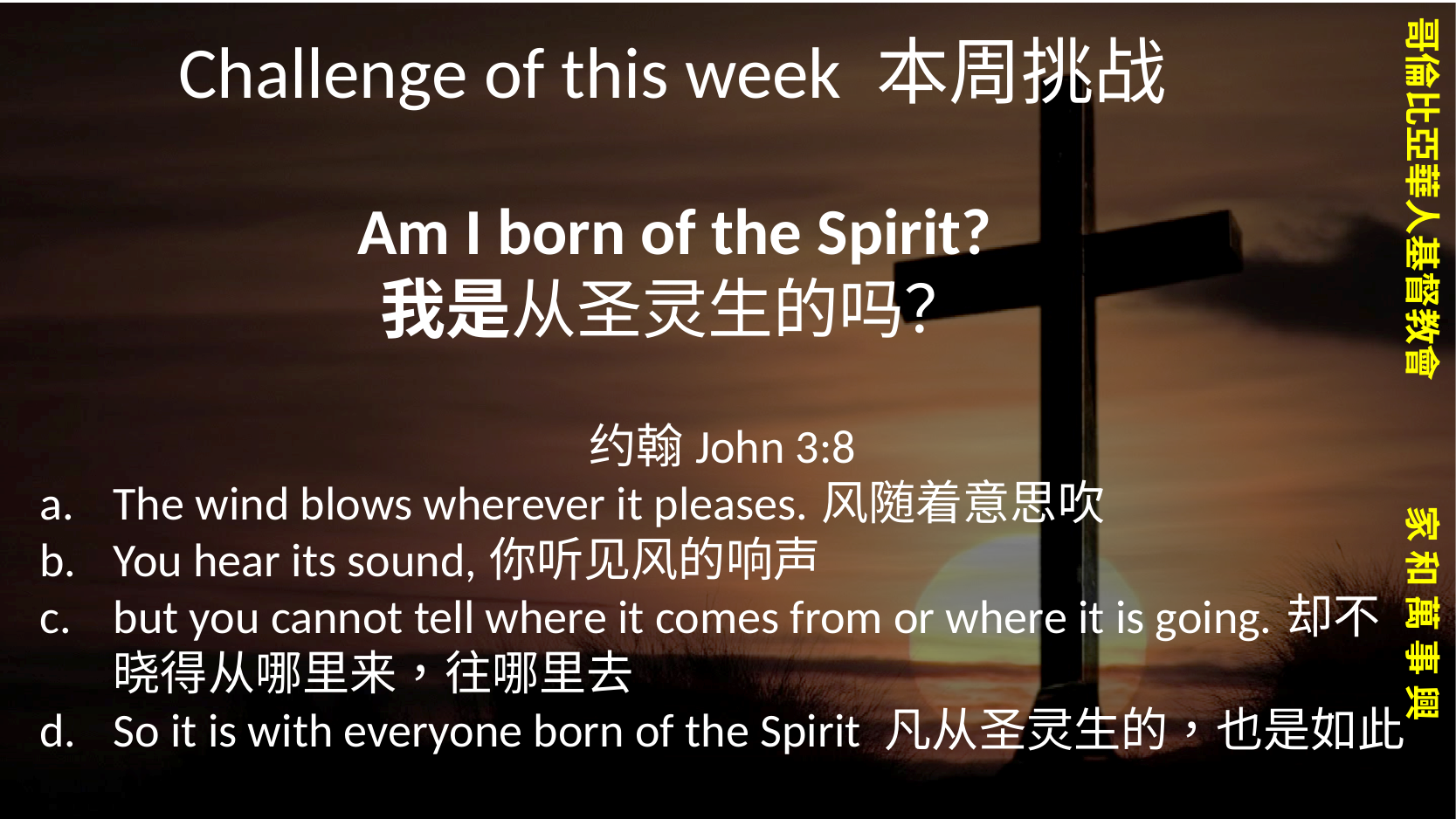

Challenge of this week 本周挑战
Am I born of the Spirit?
我是从圣灵生的吗？
约翰John 3:8
The wind blows wherever it pleases.风随着意思吹
You hear its sound,你听见风的响声
but you cannot tell where it comes from or where it is going.却不晓得从哪里来，往哪里去
So it is with everyone born of the Spirit 凡从圣灵生的，也是如此